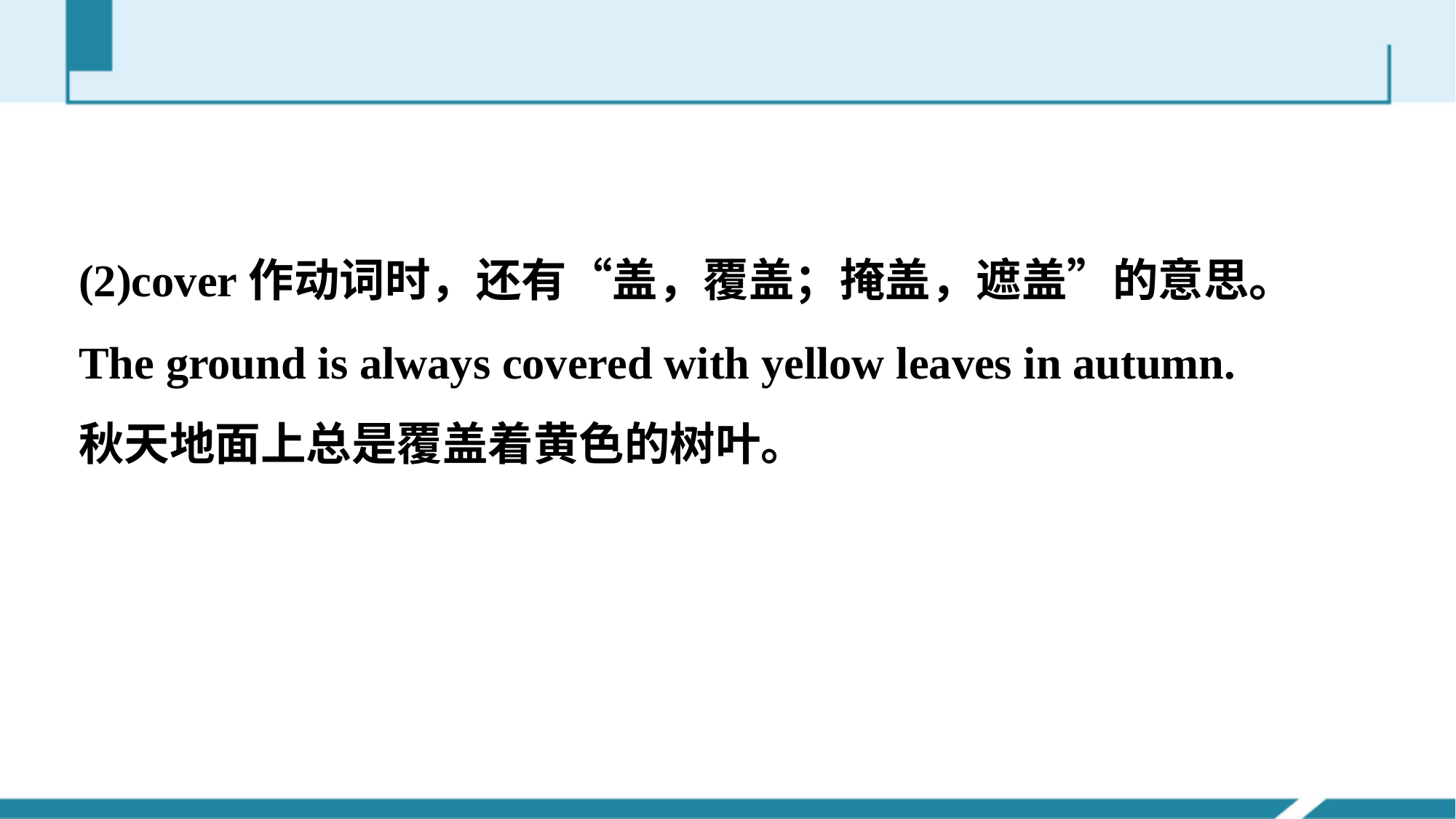

(2)cover作动词时，还有“盖，覆盖；掩盖，遮盖”的意思。
The ground is always covered with yellow leaves in autumn.
秋天地面上总是覆盖着黄色的树叶。